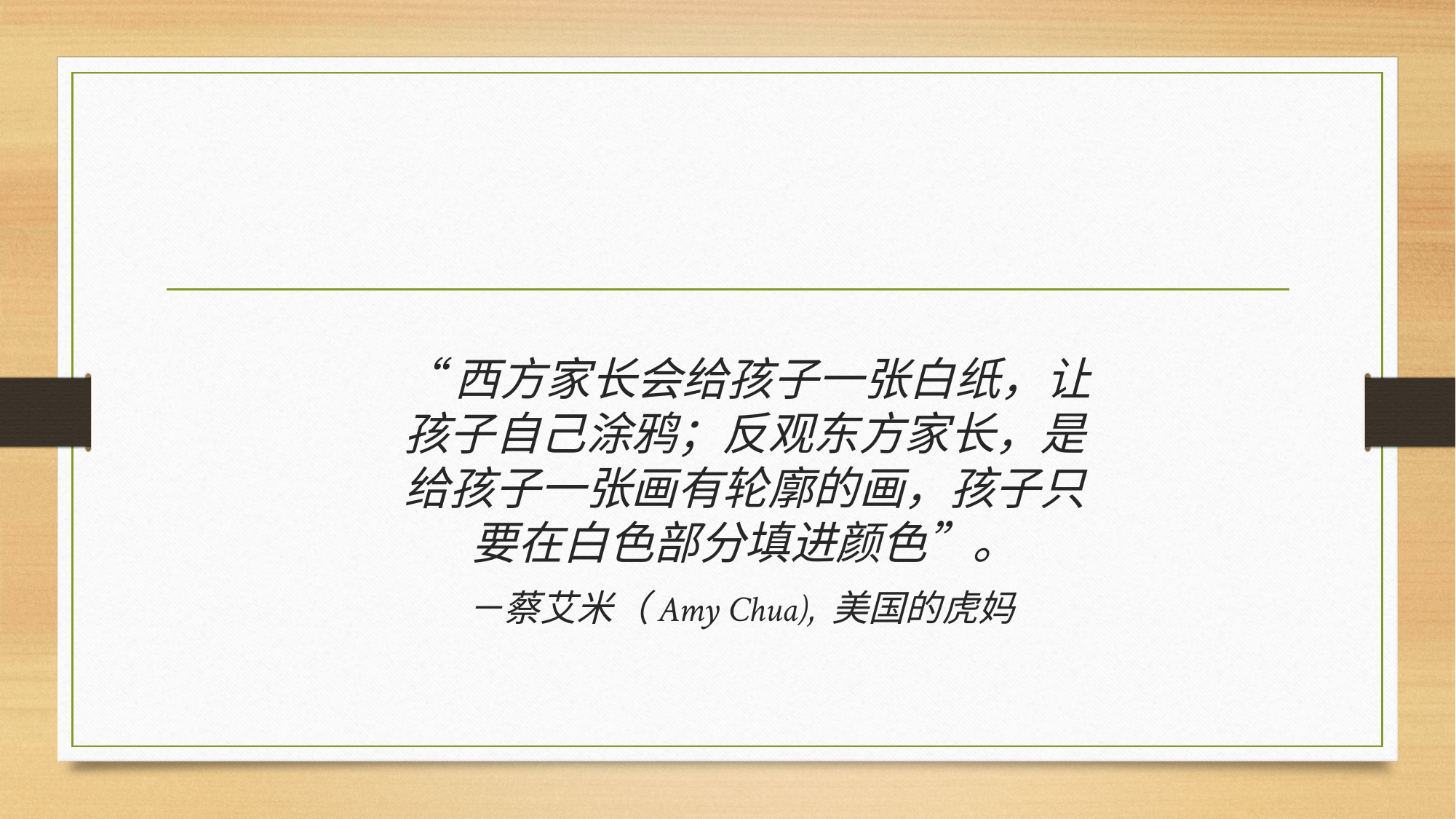

#
“西方家长会给孩子一张白纸，让孩子自己涂鸦；反观东方家长，是给孩子一张画有轮廓的画，孩子只要在白色部分填进颜色”。
－蔡艾米（Amy Chua), 美国的虎妈